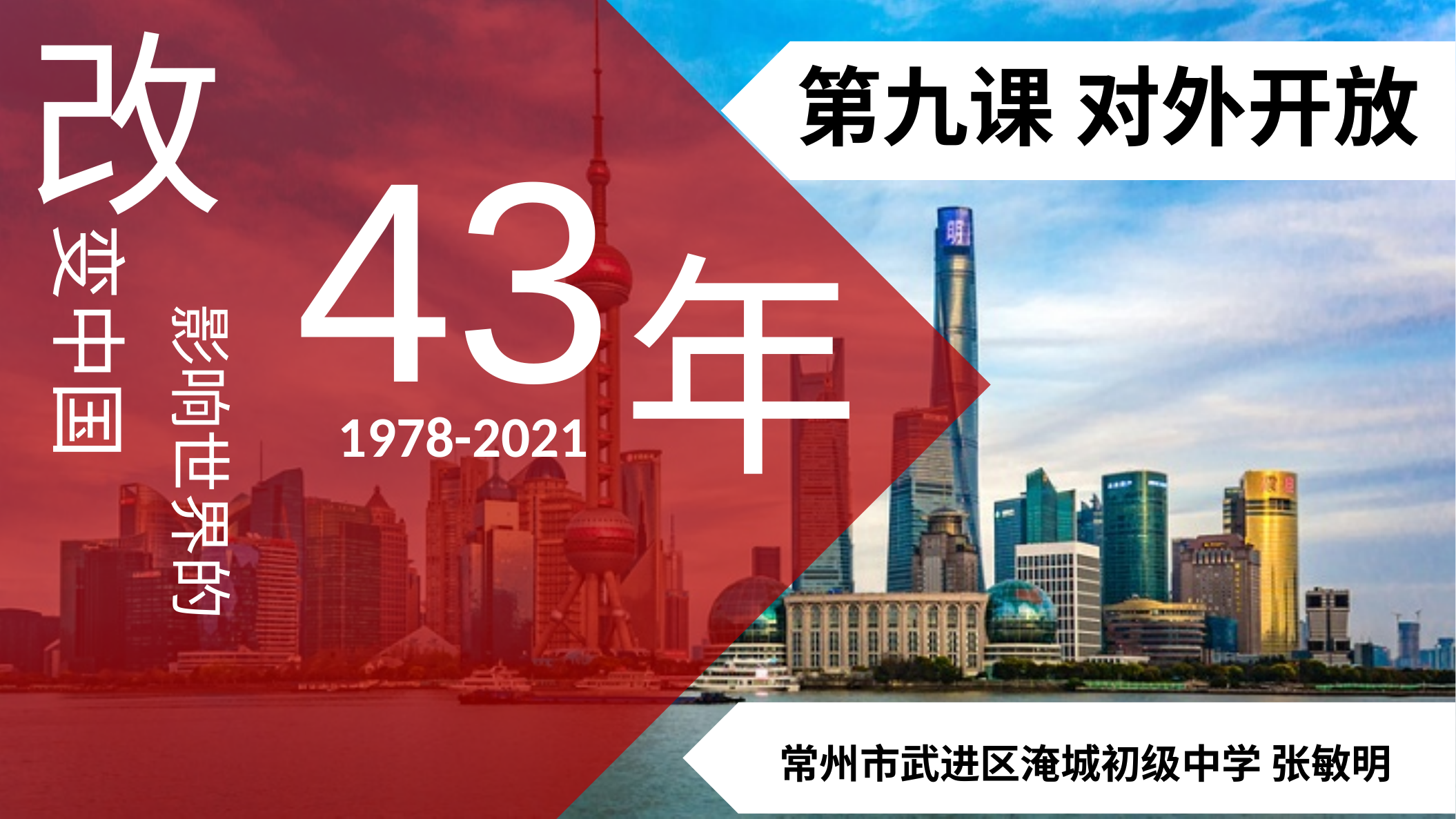

改

第九课 对外开放

43
变中国
年
影响世界的
1978-2021
常州市武进区淹城初级中学 张敏明